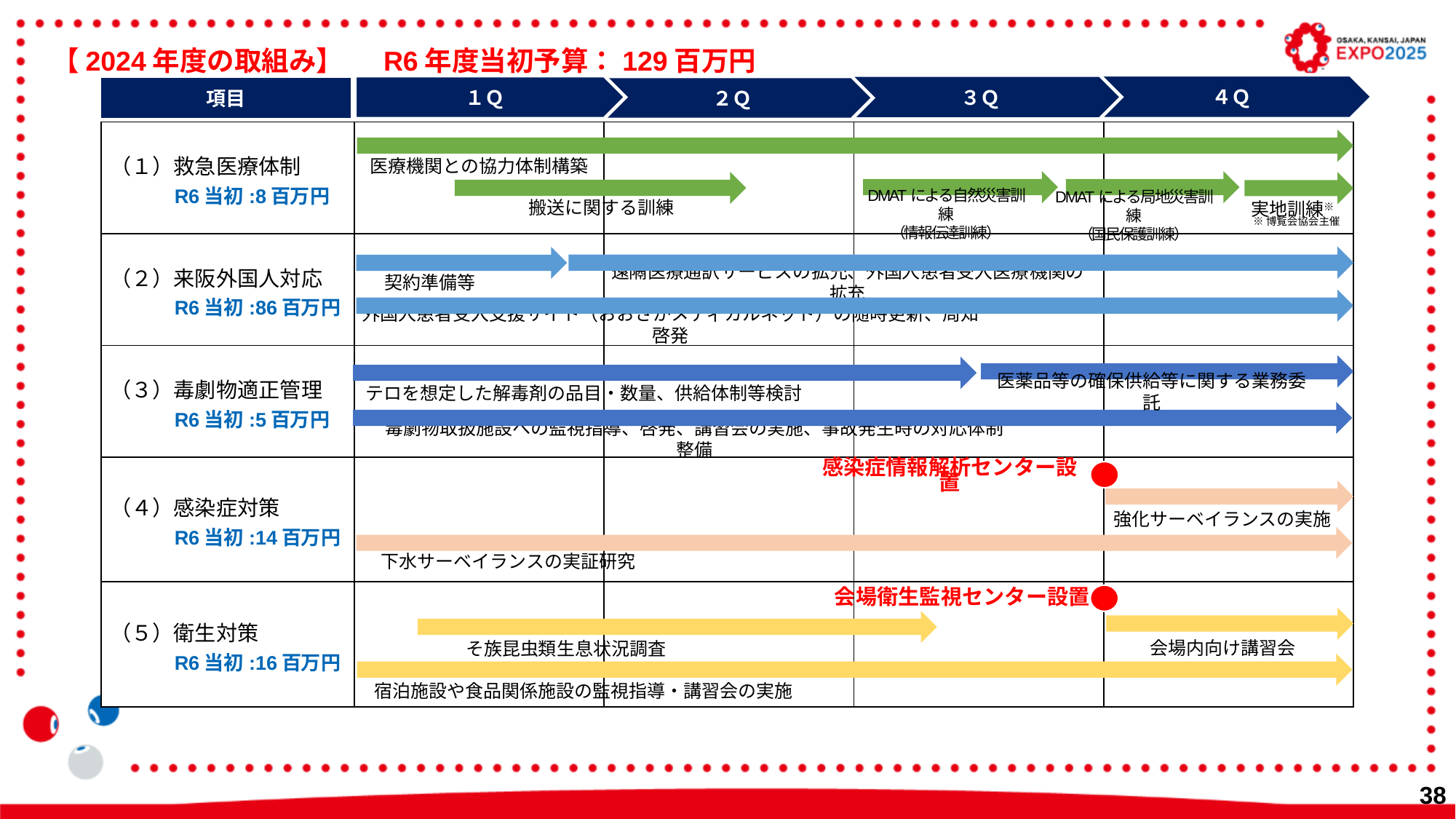

【2024年度の取組み】　 R6年度当初予算：129百万円
４Ｑ
３Ｑ
１Ｑ
項目
２Ｑ
| （１）救急医療体制 　　　R6当初:8百万円 |  |  |  |  |
| --- | --- | --- | --- | --- |
| （２）来阪外国人対応 　　　R6当初:86百万円 |  |  |  |  |
| （３）毒劇物適正管理　 　　　R6当初:5百万円 |  |  |  |  |
| （４）感染症対策 　　　R6当初:14百万円 |  |  |  |  |
| （５）衛生対策 　　　R6当初:16百万円 |  |  |  |  |

医療機関との協力体制構築

DMATによる自然災害訓練
（情報伝達訓練）
搬送に関する訓練
DMATによる局地災害訓練
（国民保護訓練）
実地訓練※
※博覧会協会主催

遠隔医療通訳サービスの拡充、外国人患者受入医療機関の拡充
契約準備等

外国人患者受入支援サイト（おおさかメディカルネット）の随時更新、周知啓発

医薬品等の確保供給等に関する業務委託
テロを想定した解毒剤の品目・数量、供給体制等検討

毒劇物取扱施設への監視指導、啓発、講習会の実施、事故発生時の対応体制整備

感染症情報解析センター設置

強化サーベイランスの実施

下水サーベイランスの実証研究

会場衛生監視センター設置

会場内向け講習会
そ族昆虫類生息状況調査

宿泊施設や食品関係施設の監視指導・講習会の実施
38